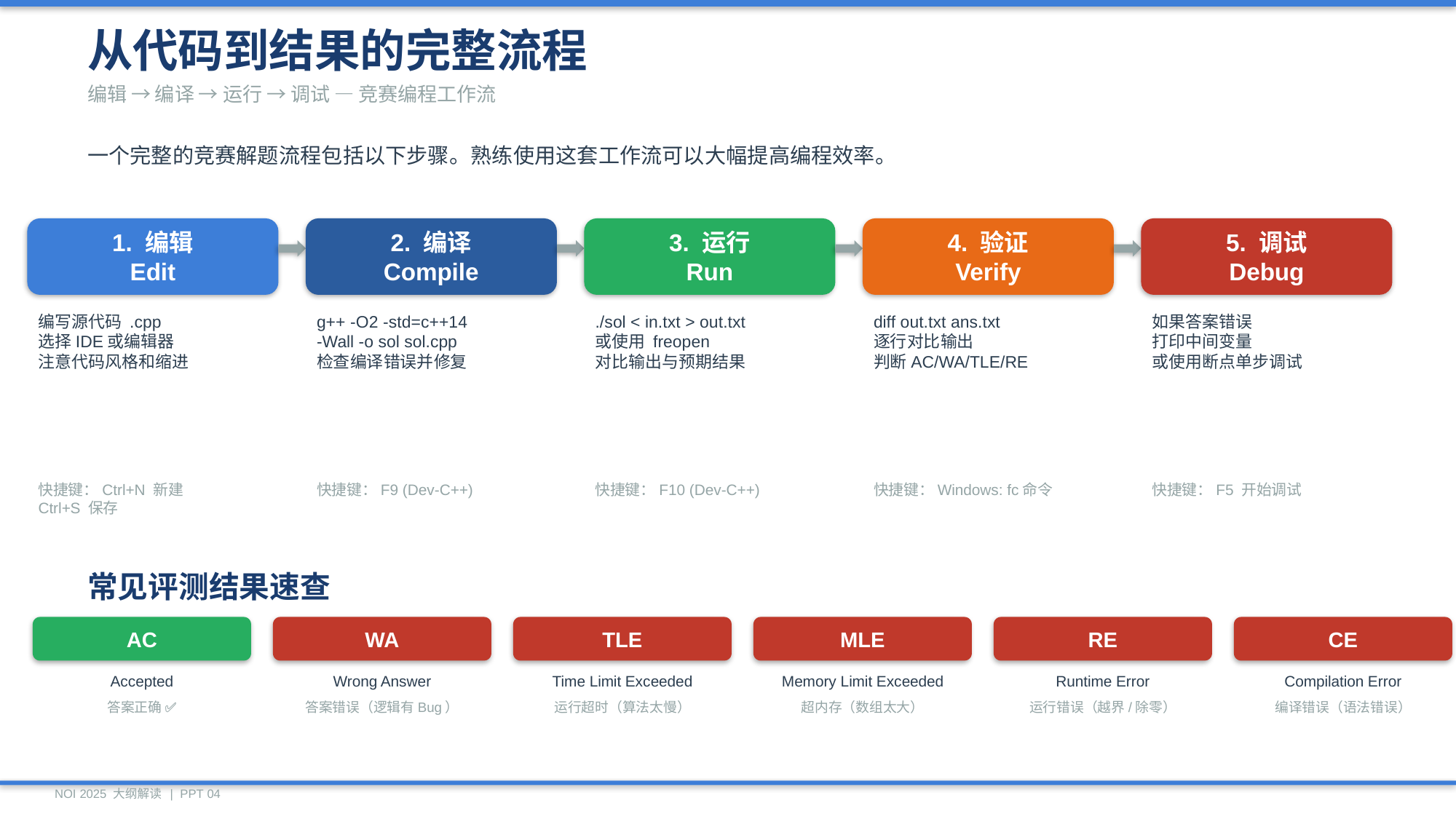

从代码到结果的完整流程
编辑 → 编译 → 运行 → 调试 — 竞赛编程工作流
一个完整的竞赛解题流程包括以下步骤。熟练使用这套工作流可以大幅提高编程效率。
1. 编辑
Edit
2. 编译
Compile
3. 运行
Run
4. 验证
Verify
5. 调试
Debug

编写源代码 .cpp
选择IDE或编辑器
注意代码风格和缩进
g++ -O2 -std=c++14
-Wall -o sol sol.cpp
检查编译错误并修复
./sol < in.txt > out.txt
或使用 freopen
对比输出与预期结果
diff out.txt ans.txt
逐行对比输出
判断AC/WA/TLE/RE
如果答案错误
打印中间变量
或使用断点单步调试
快捷键：Ctrl+N 新建
Ctrl+S 保存
快捷键：F9 (Dev-C++)
快捷键：F10 (Dev-C++)
快捷键：Windows: fc命令
快捷键：F5 开始调试
常见评测结果速查
AC
WA
TLE
MLE
RE
CE
Accepted
Wrong Answer
Time Limit Exceeded
Memory Limit Exceeded
Runtime Error
Compilation Error
答案正确 ✅
答案错误（逻辑有Bug）
运行超时（算法太慢）
超内存（数组太大）
运行错误（越界/除零）
编译错误（语法错误）

NOI 2025 大纲解读  |  PPT 04